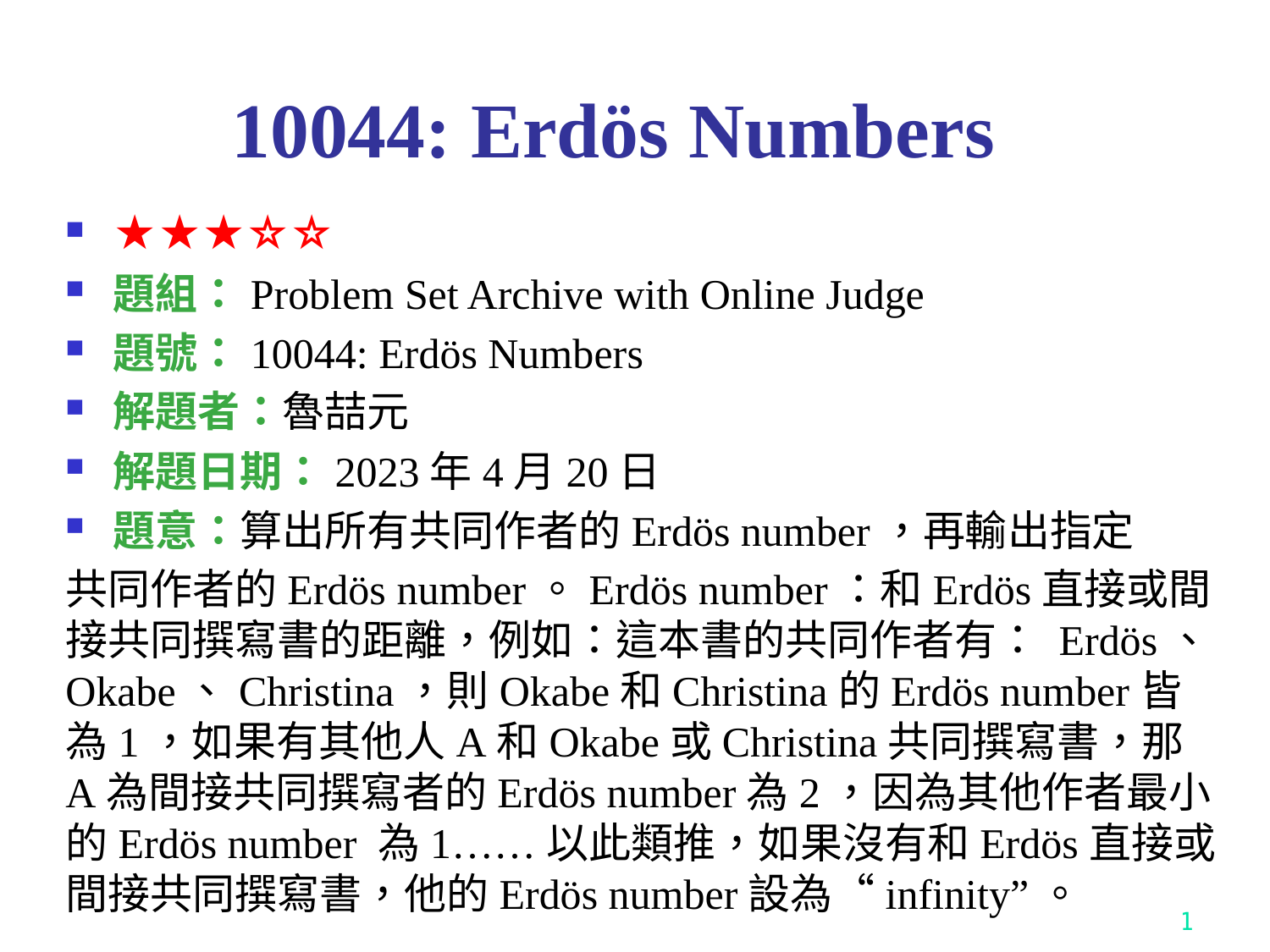

# 10044: Erdös Numbers
★★★☆☆
題組：Problem Set Archive with Online Judge
題號：10044: Erdös Numbers
解題者：魯喆元
解題日期：2023年4月20日
題意：算出所有共同作者的Erdös number，再輸出指定
共同作者的Erdös number。Erdös number：和Erdös直接或間接共同撰寫書的距離，例如：這本書的共同作者有： Erdös、Okabe、Christina，則Okabe和Christina的Erdös number皆為1，如果有其他人A和Okabe或Christina共同撰寫書，那A為間接共同撰寫者的Erdös number為2，因為其他作者最小的Erdös number 為1……以此類推，如果沒有和Erdös直接或間接共同撰寫書，他的Erdös number設為“infinity”。
1